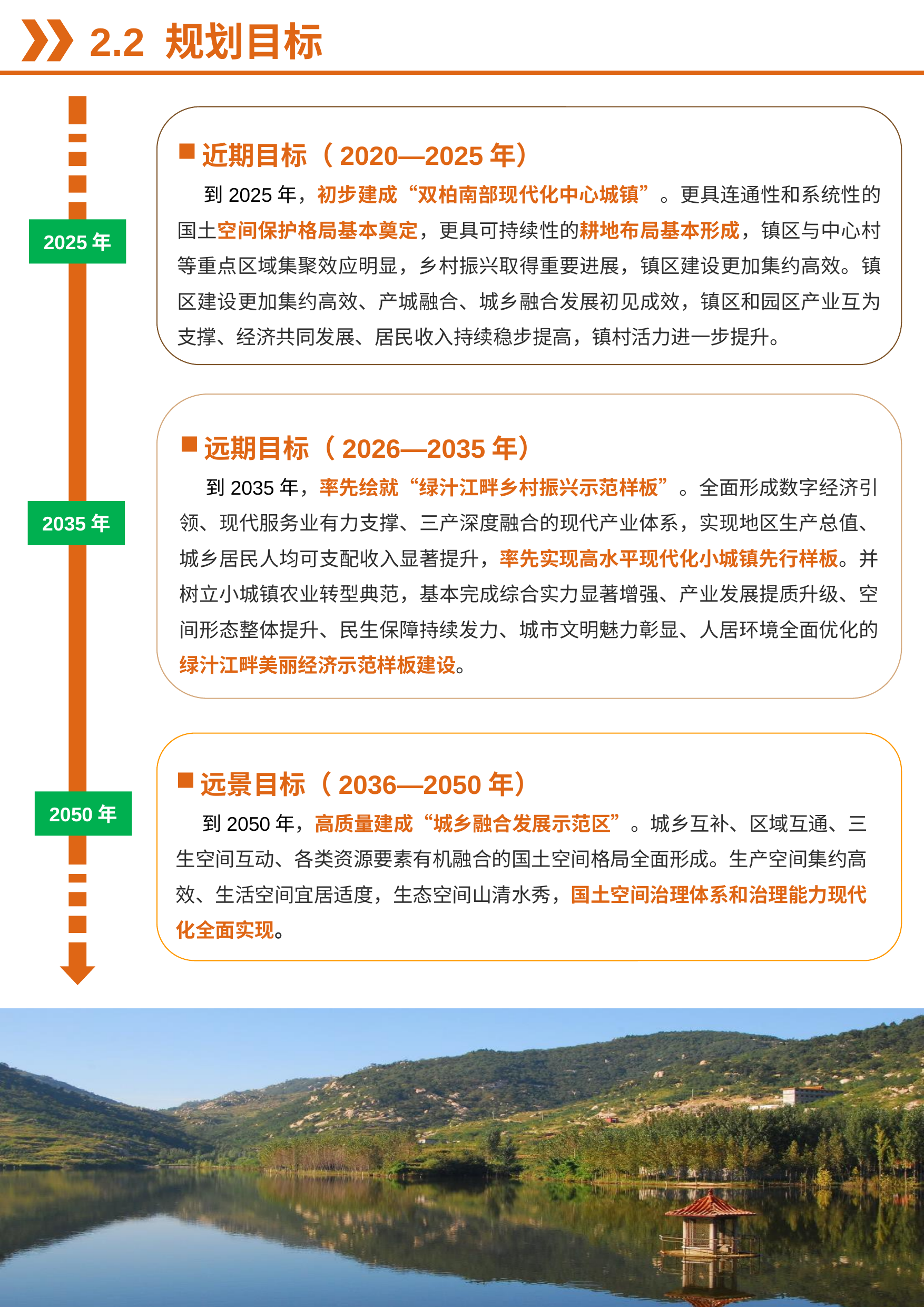

2.2 规划目标

近期目标（2020—2025年）
到2025年，初步建成“双柏南部现代化中心城镇”。更具连通性和系统性的国土空间保护格局基本奠定，更具可持续性的耕地布局基本形成，镇区与中心村等重点区域集聚效应明显，乡村振兴取得重要进展，镇区建设更加集约高效。镇区建设更加集约高效、产城融合、城乡融合发展初见成效，镇区和园区产业互为支撑、经济共同发展、居民收入持续稳步提高，镇村活力进一步提升。
远期目标（2026—2035年）
到2035年，率先绘就“绿汁江畔乡村振兴示范样板”。全面形成数字经济引领、现代服务业有力支撑、三产深度融合的现代产业体系，实现地区生产总值、城乡居民人均可支配收入显著提升，率先实现高水平现代化小城镇先行样板。并树立小城镇农业转型典范，基本完成综合实力显著增强、产业发展提质升级、空间形态整体提升、民生保障持续发力、城市文明魅力彰显、人居环境全面优化的绿汁江畔美丽经济示范样板建设。
远景目标（2036—2050年）
到2050年，高质量建成“城乡融合发展示范区”。城乡互补、区域互通、三生空间互动、各类资源要素有机融合的国土空间格局全面形成。生产空间集约高效、生活空间宜居适度，生态空间山清水秀，国土空间治理体系和治理能力现代化全面实现。
2025年
2035年
2050年